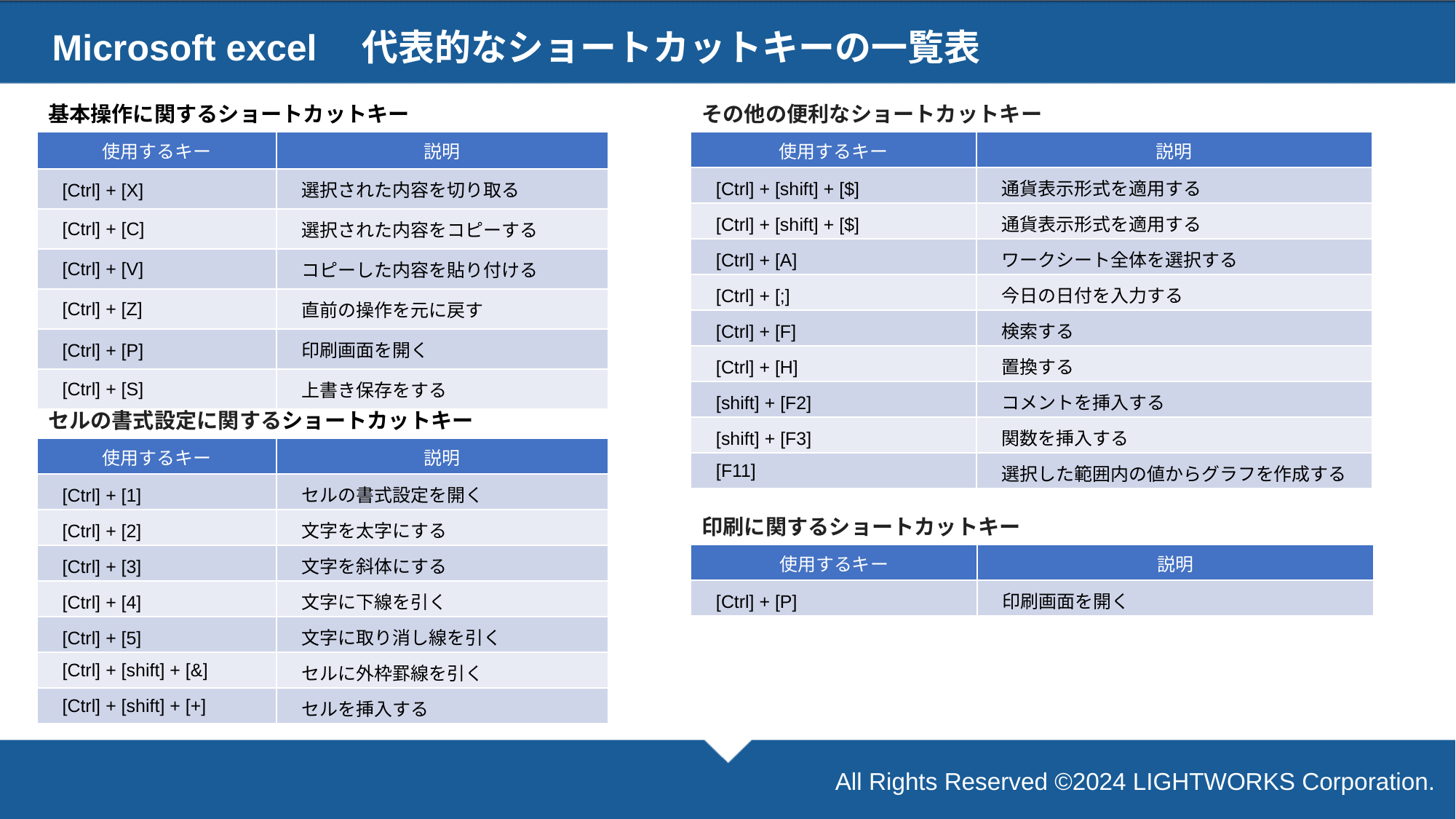

Microsoft excel　代表的なショートカットキーの一覧表
基本操作に関するショートカットキー
その他の便利なショートカットキー
| 使用するキー | 説明 |
| --- | --- |
| [Ctrl] + [shift] + [$] | 通貨表示形式を適用する |
| [Ctrl] + [shift] + [$] | 通貨表示形式を適用する |
| [Ctrl] + [A] | ワークシート全体を選択する |
| [Ctrl] + [;] | 今日の日付を入力する |
| [Ctrl] + [F] | 検索する |
| [Ctrl] + [H] | 置換する |
| [shift] + [F2] | コメントを挿入する |
| [shift] + [F3] | 関数を挿入する |
| [F11] | 選択した範囲内の値からグラフを作成する |
| 使用するキー | 説明 |
| --- | --- |
| [Ctrl] + [X] | 選択された内容を切り取る |
| [Ctrl] + [C] | 選択された内容をコピーする |
| [Ctrl] + [V] | コピーした内容を貼り付ける |
| [Ctrl] + [Z] | 直前の操作を元に戻す |
| [Ctrl] + [P] | 印刷画面を開く |
| [Ctrl] + [S] | 上書き保存をする |
セルの書式設定に関するショートカットキー
| 使用するキー | 説明 |
| --- | --- |
| [Ctrl] + [1] | セルの書式設定を開く |
| [Ctrl] + [2] | 文字を太字にする |
| [Ctrl] + [3] | 文字を斜体にする |
| [Ctrl] + [4] | 文字に下線を引く |
| [Ctrl] + [5] | 文字に取り消し線を引く |
| [Ctrl] + [shift] + [&] | セルに外枠罫線を引く |
| [Ctrl] + [shift] + [+] | セルを挿入する |
印刷に関するショートカットキー
| 使用するキー | 説明 |
| --- | --- |
| [Ctrl] + [P] | 印刷画面を開く |
All Rights Reserved ©2024 LIGHTWORKS Corporation.